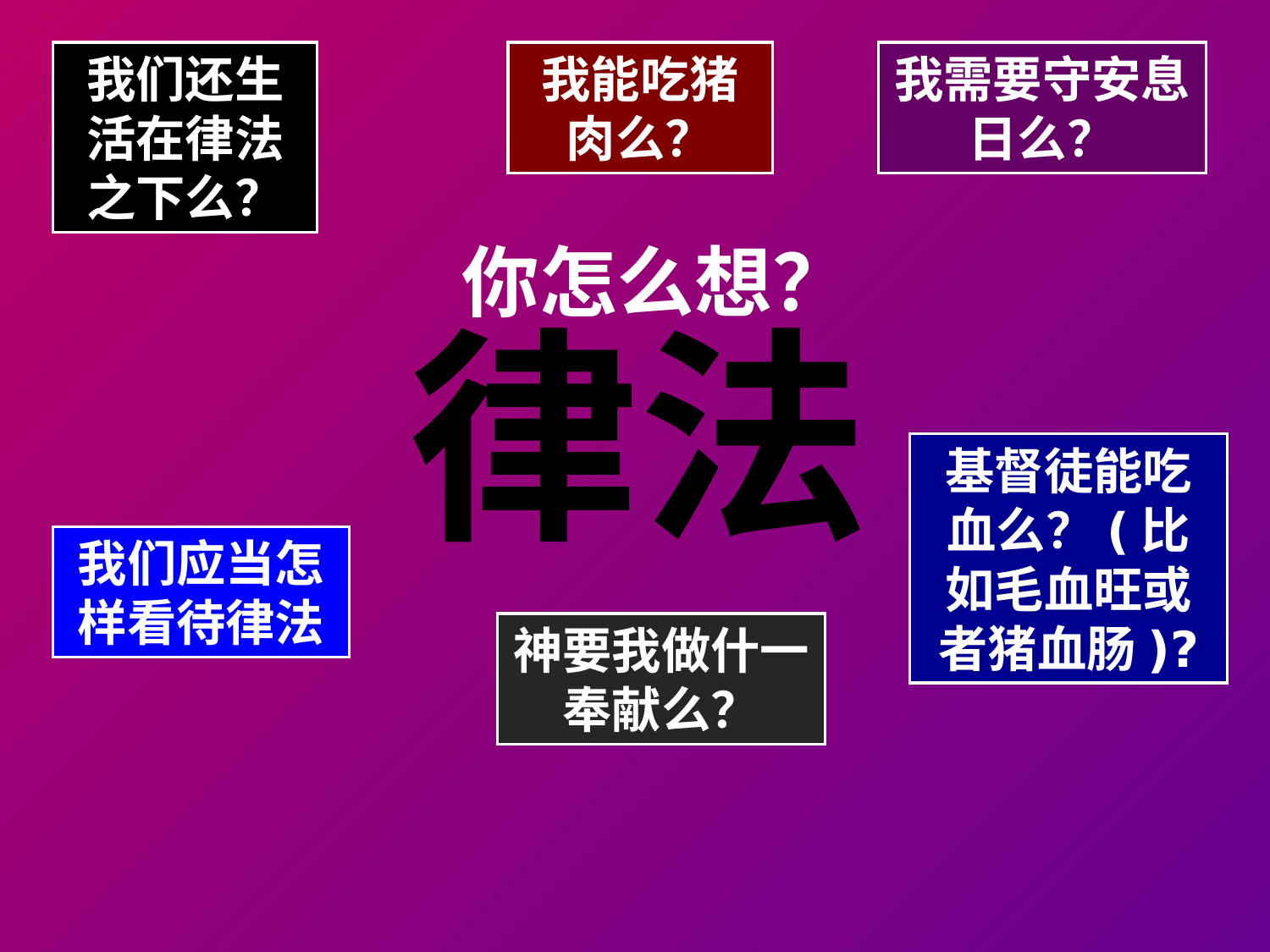

我们还生活在律法之下么？
我能吃猪肉么？
我需要守安息日么？
# 你怎么想？
律法
基督徒能吃血么？(比如毛血旺或者猪血肠)?
我们应当怎样看待律法
神要我做什一奉献么？